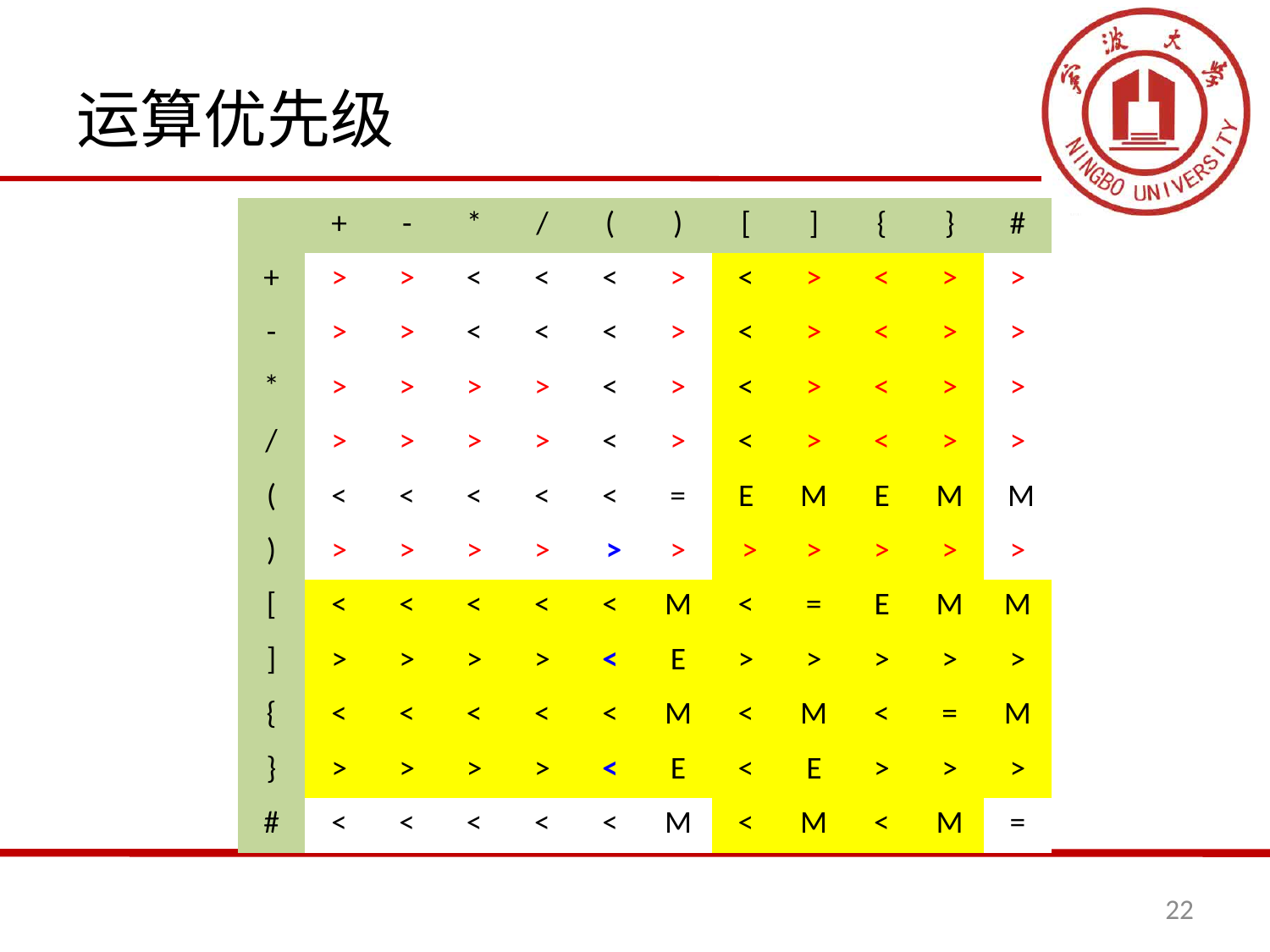

# 运算优先级
|  | + | - | \* | / | ( | ) | [ | ] | { | } | # |
| --- | --- | --- | --- | --- | --- | --- | --- | --- | --- | --- | --- |
| + | > | > | < | < | < | > | < | > | < | > | > |
| - | > | > | < | < | < | > | < | > | < | > | > |
| \* | > | > | > | > | < | > | < | > | < | > | > |
| / | > | > | > | > | < | > | < | > | < | > | > |
| ( | < | < | < | < | < | = | E | M | E | M | M |
| ) | > | > | > | > | > | > | > | > | > | > | > |
| [ | < | < | < | < | < | M | < | = | E | M | M |
| ] | > | > | > | > | < | E | > | > | > | > | > |
| { | < | < | < | < | < | M | < | M | < | = | M |
| } | > | > | > | > | < | E | < | E | > | > | > |
| # | < | < | < | < | < | M | < | M | < | M | = |

22